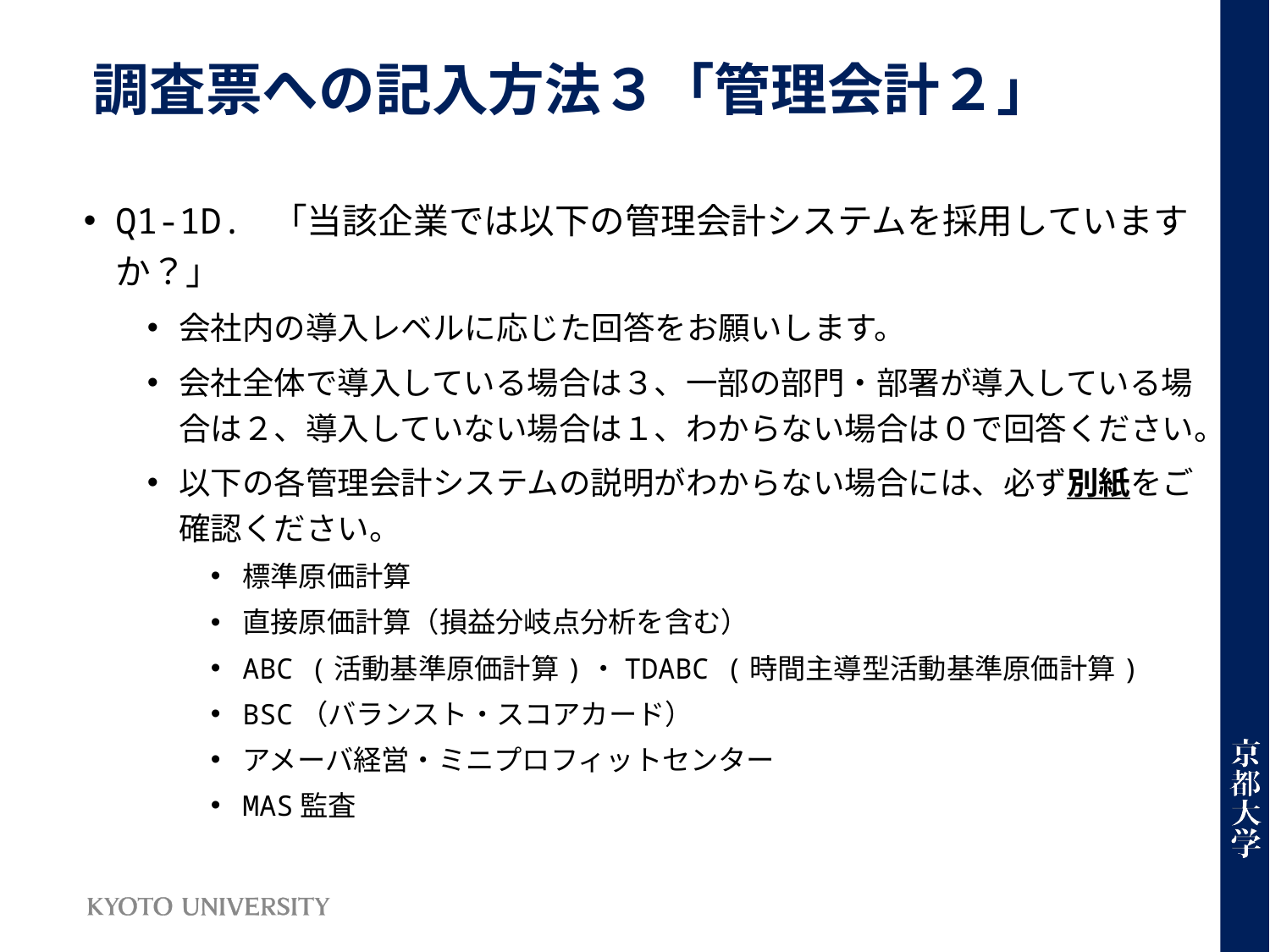

# 調査票への記入方法３「管理会計２」
Q1-1D. 「当該企業では以下の管理会計システムを採用していますか？」
会社内の導入レベルに応じた回答をお願いします。
会社全体で導入している場合は３、一部の部門・部署が導入している場合は２、導入していない場合は１、わからない場合は０で回答ください。
以下の各管理会計システムの説明がわからない場合には、必ず別紙をご確認ください。
標準原価計算
直接原価計算（損益分岐点分析を含む）
ABC (活動基準原価計算)・TDABC (時間主導型活動基準原価計算)
BSC（バランスト・スコアカード）
アメーバ経営・ミニプロフィットセンター
MAS監査